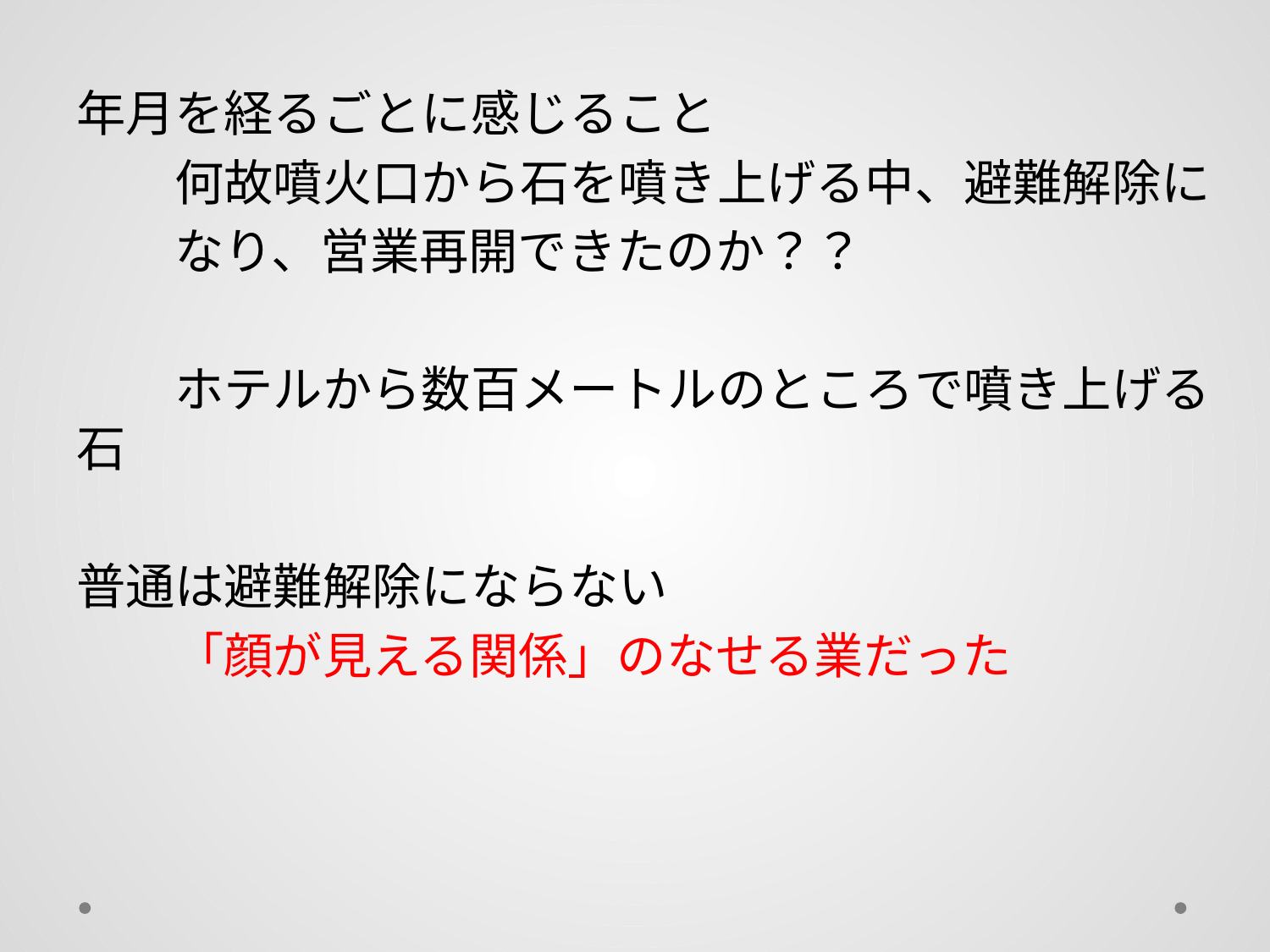

#
年月を経るごとに感じること
　　何故噴火口から石を噴き上げる中、避難解除に
　　なり、営業再開できたのか？？

　　ホテルから数百メートルのところで噴き上げる石

普通は避難解除にならない
　　「顔が見える関係」のなせる業だった